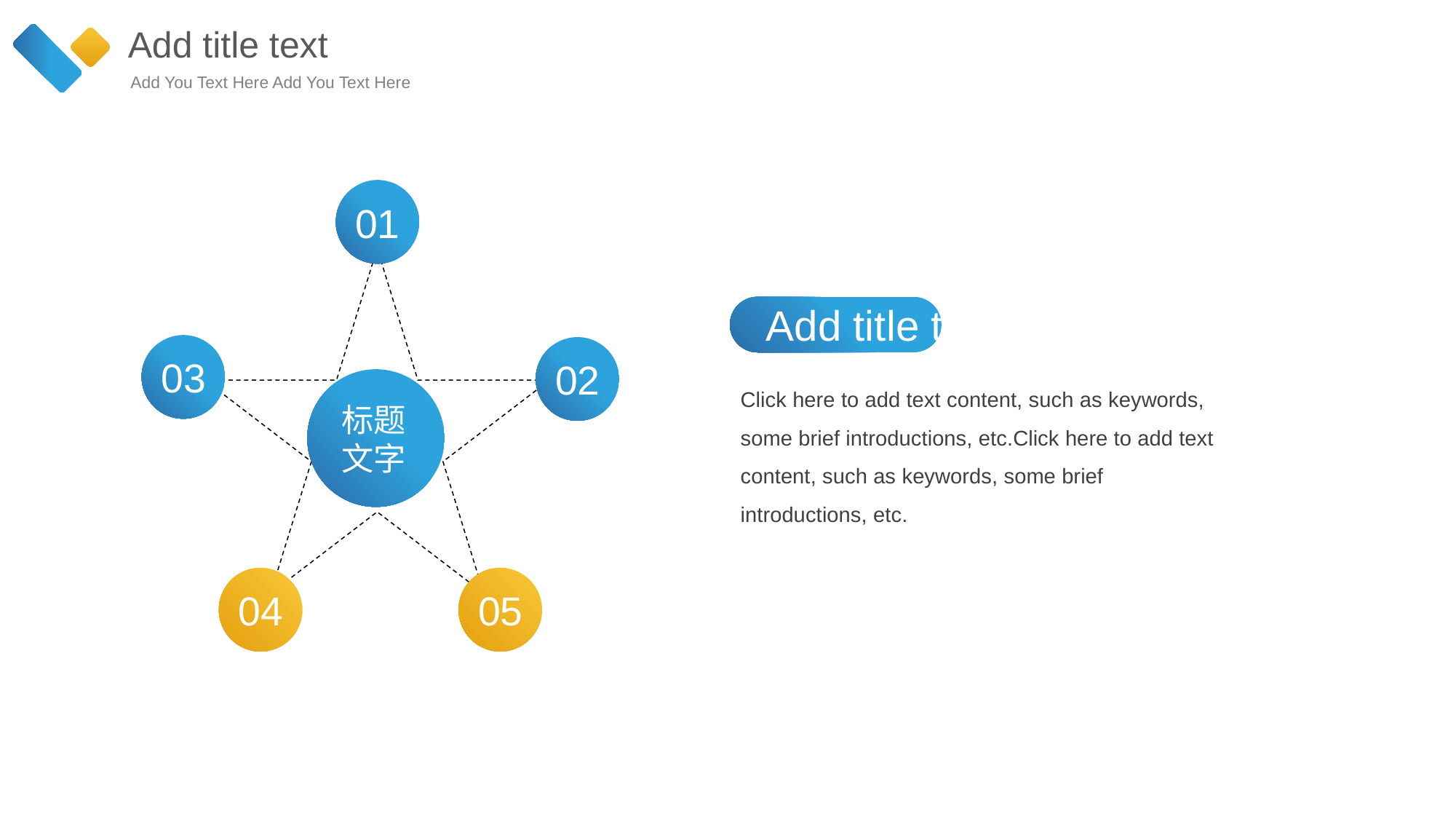

Add title text
Add You Text Here Add You Text Here

01

03

02

标题
文字

04

05
Add title text

Click here to add text content, such as keywords, some brief introductions, etc.Click here to add text content, such as keywords, some brief introductions, etc.